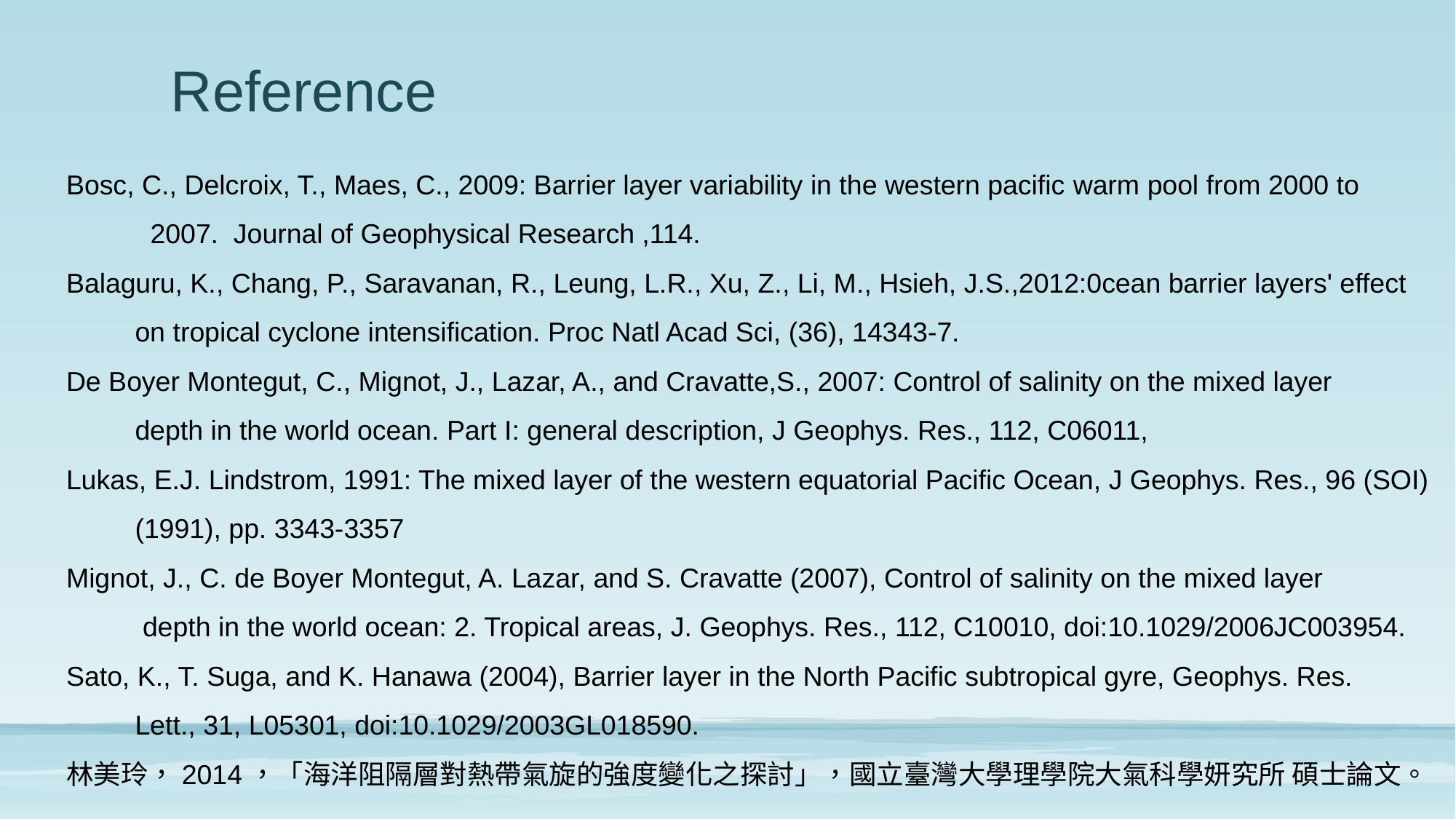

# Reference
Bosc, C., Delcroix, T., Maes, C., 2009: Barrier layer variability in the western pacific warm pool from 2000 to
           2007.  Journal of Geophysical Research ,114.
Balaguru, K., Chang, P., Saravanan, R., Leung, L.R., Xu, Z., Li, M., Hsieh, J.S.,2012:0cean barrier layers' effect
         on tropical cyclone intensification. Proc Natl Acad Sci, (36), 14343-7.
De Boyer Montegut, C., Mignot, J., Lazar, A., and Cravatte,S., 2007: Control of salinity on the mixed layer
         depth in the world ocean. Part I: general description, J Geophys. Res., 112, C06011,
Lukas, E.J. Lindstrom, 1991: The mixed layer of the western equatorial Pacific Ocean, J Geophys. Res., 96 (SOI)
         (1991), pp. 3343-3357
Mignot, J., C. de Boyer Montegut, A. Lazar, and S. Cravatte (2007), Control of salinity on the mixed layer
          depth in the world ocean: 2. Tropical areas, J. Geophys. Res., 112, C10010, doi:10.1029/2006JC003954.
Sato, K., T. Suga, and K. Hanawa (2004), Barrier layer in the North Pacific subtropical gyre, Geophys. Res.
         Lett., 31, L05301, doi:10.1029/2003GL018590.
林美玲，2014，「海洋阻隔層對熱帶氣旋的強度變化之探討」，國立臺灣大學理學院大氣科學妍究所 碩士論文。